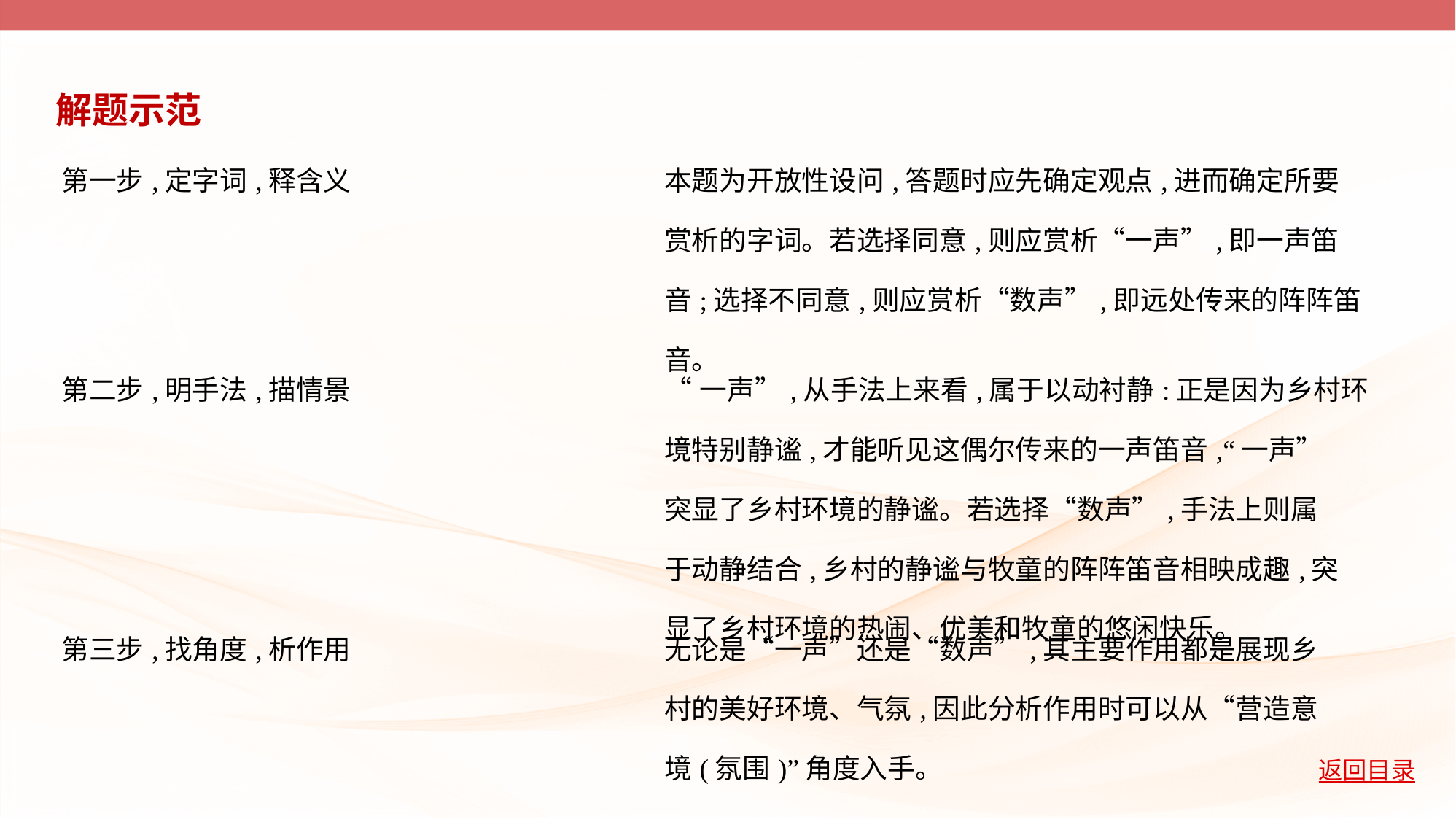

解题示范
| 第一步,定字词,释含义 | 本题为开放性设问,答题时应先确定观点,进而确定所要 赏析的字词。若选择同意,则应赏析“一声”,即一声笛 音;选择不同意,则应赏析“数声”,即远处传来的阵阵笛音。 |
| --- | --- |
| 第二步,明手法,描情景 | “一声”,从手法上来看,属于以动衬静:正是因为乡村环 境特别静谧,才能听见这偶尔传来的一声笛音,“一声” 突显了乡村环境的静谧。若选择“数声”,手法上则属 于动静结合,乡村的静谧与牧童的阵阵笛音相映成趣,突 显了乡村环境的热闹、优美和牧童的悠闲快乐。 |
| 第三步,找角度,析作用 | 无论是“一声”还是“数声”,其主要作用都是展现乡 村的美好环境、气氛,因此分析作用时可以从“营造意 境(氛围)”角度入手。 |